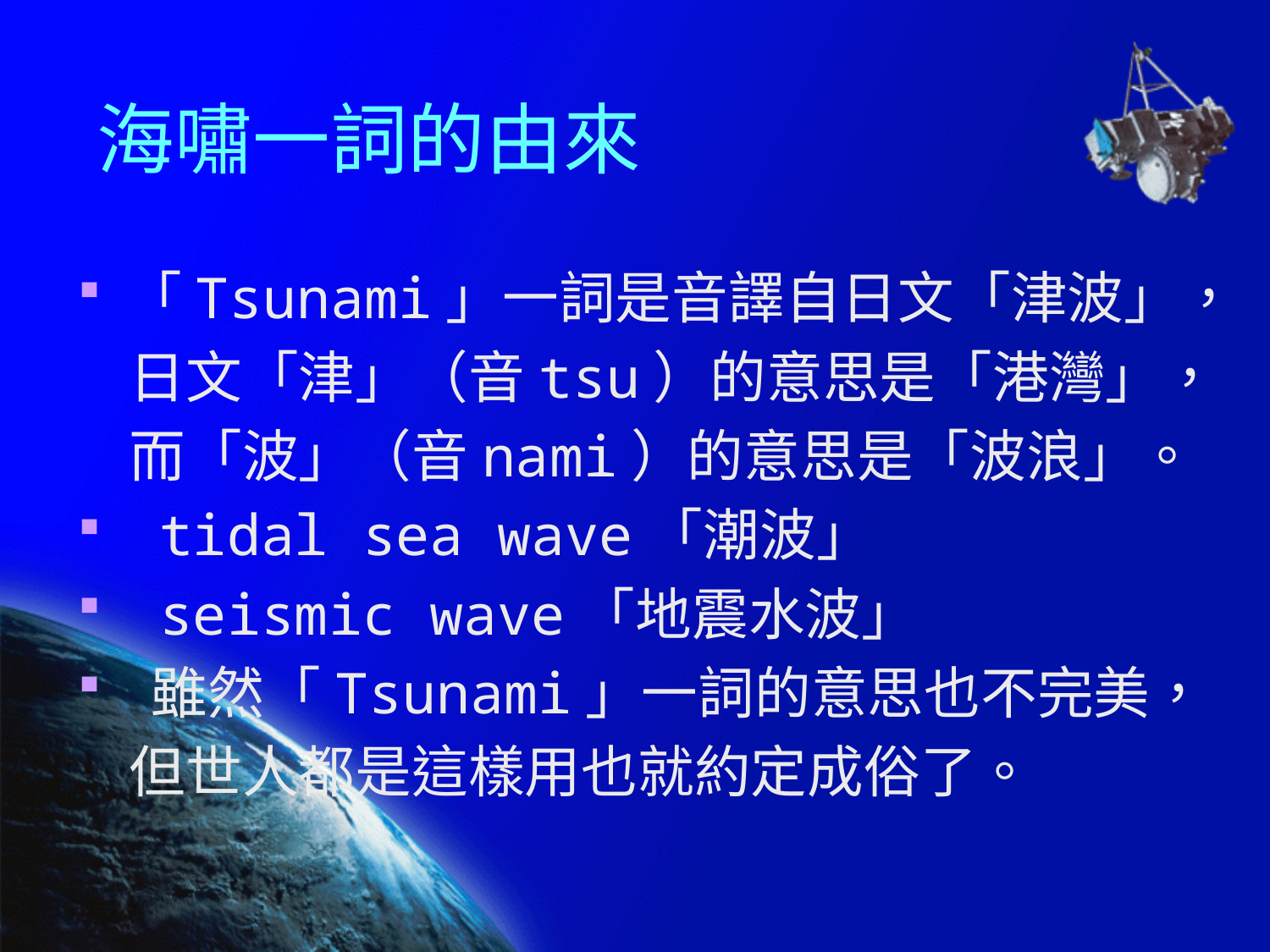

# 海嘯一詞的由來
「Tsunami」一詞是音譯自日文「津波」，
   日文「津」（音tsu）的意思是「港灣」，
   而「波」（音nami）的意思是「波浪」。
 tidal sea wave「潮波」
 seismic wave「地震水波」
 雖然「Tsunami」一詞的意思也不完美，
   但世人都是這樣用也就約定成俗了。